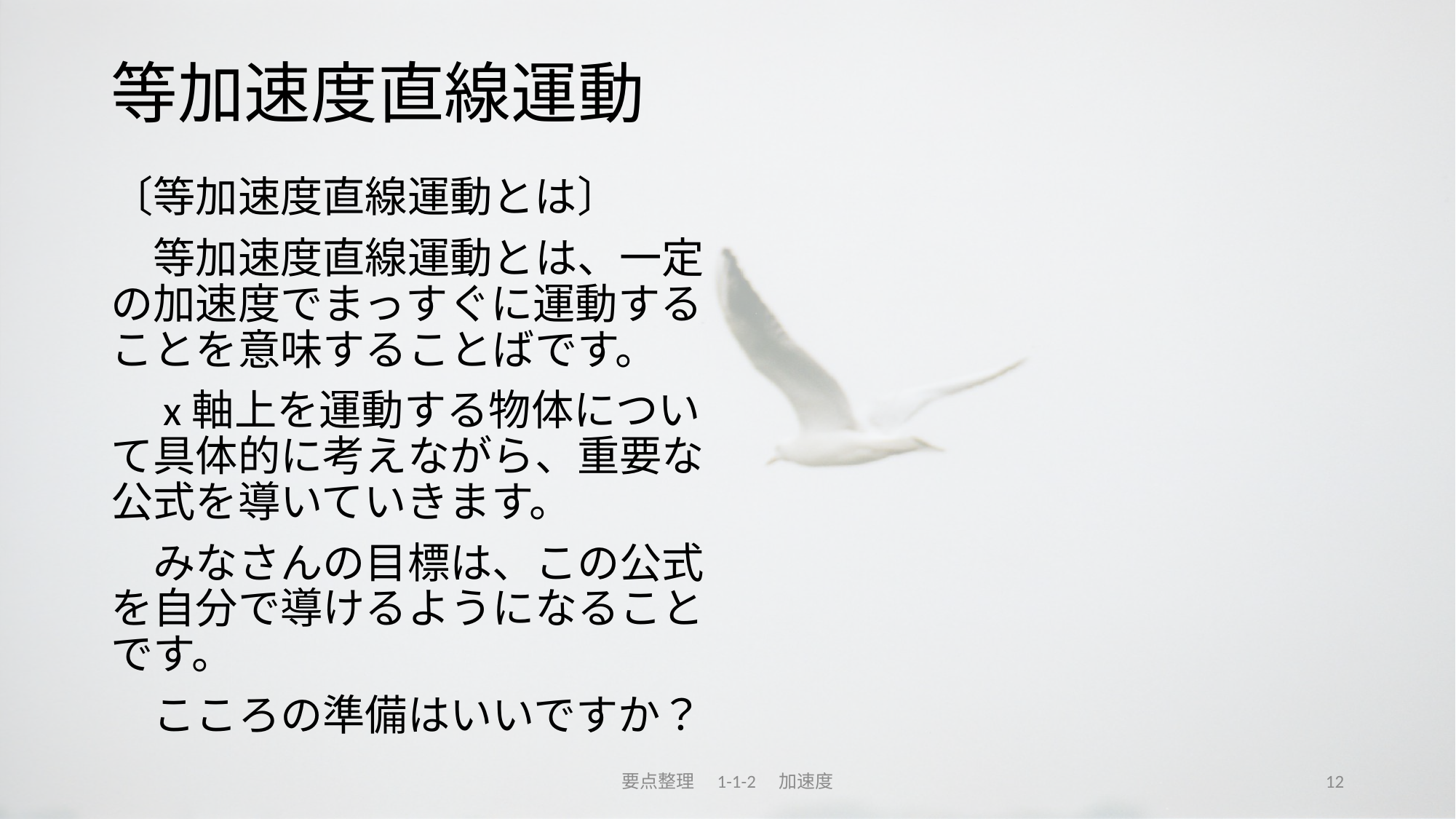

# 等加速度直線運動
〔等加速度直線運動とは〕
　等加速度直線運動とは、一定の加速度でまっすぐに運動することを意味することばです。
　x軸上を運動する物体について具体的に考えながら、重要な公式を導いていきます。
　みなさんの目標は、この公式を自分で導けるようになることです。
　こころの準備はいいですか？

要点整理　1-1-2　加速度
12